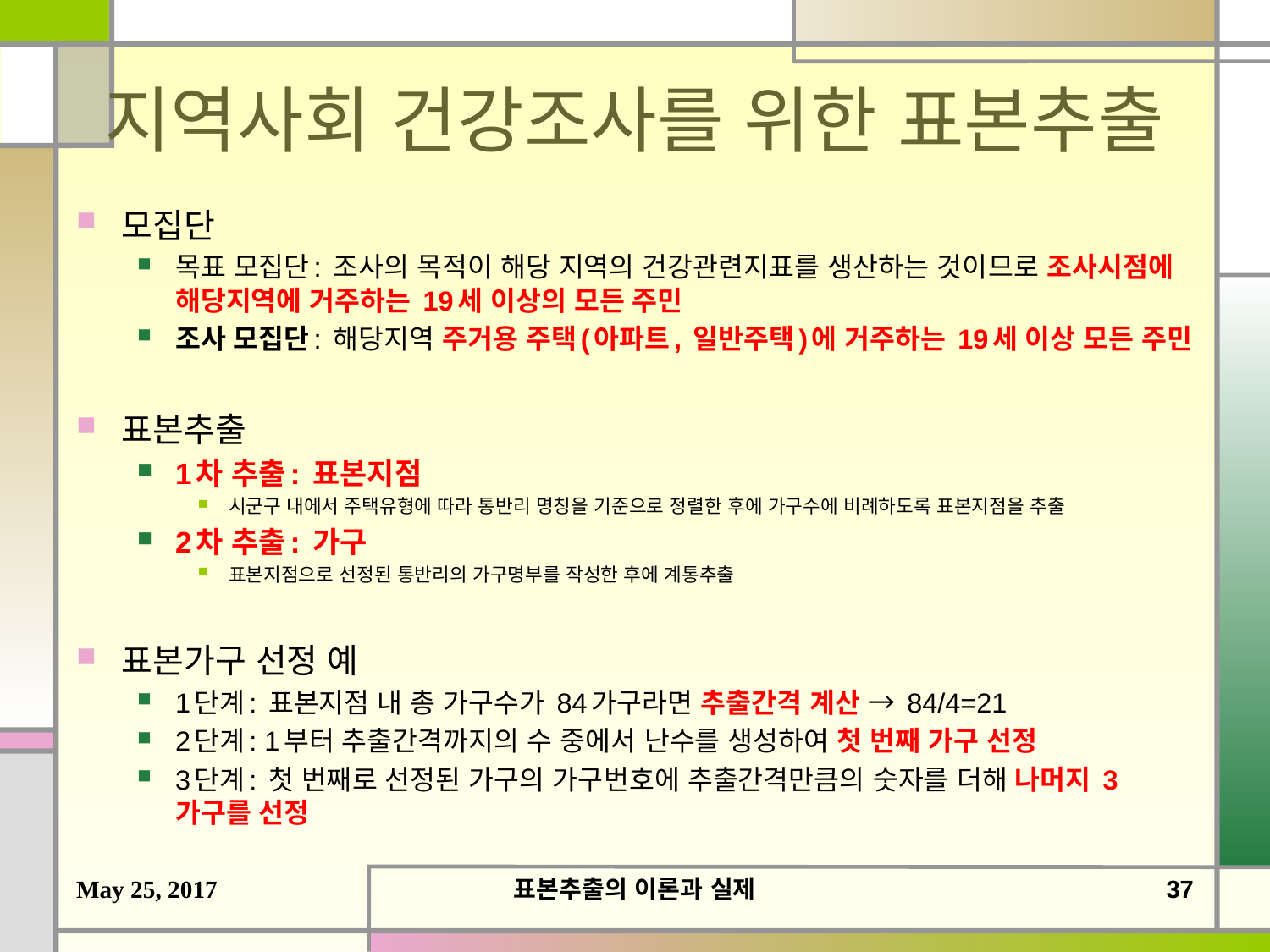

# 지역사회 건강조사를 위한 표본추출
모집단
목표 모집단: 조사의 목적이 해당 지역의 건강관련지표를 생산하는 것이므로 조사시점에 해당지역에 거주하는 19세 이상의 모든 주민
조사 모집단: 해당지역 주거용 주택(아파트, 일반주택)에 거주하는 19세 이상 모든 주민

표본추출
1차 추출: 표본지점
시군구 내에서 주택유형에 따라 통반리 명칭을 기준으로 정렬한 후에 가구수에 비례하도록 표본지점을 추출
2차 추출: 가구
표본지점으로 선정된 통반리의 가구명부를 작성한 후에 계통추출

표본가구 선정 예
1단계: 표본지점 내 총 가구수가 84가구라면 추출간격 계산 → 84/4=21
2단계: 1부터 추출간격까지의 수 중에서 난수를 생성하여 첫 번째 가구 선정
3단계: 첫 번째로 선정된 가구의 가구번호에 추출간격만큼의 숫자를 더해 나머지 3가구를 선정
May 25, 2017
표본추출의 이론과 실제

37